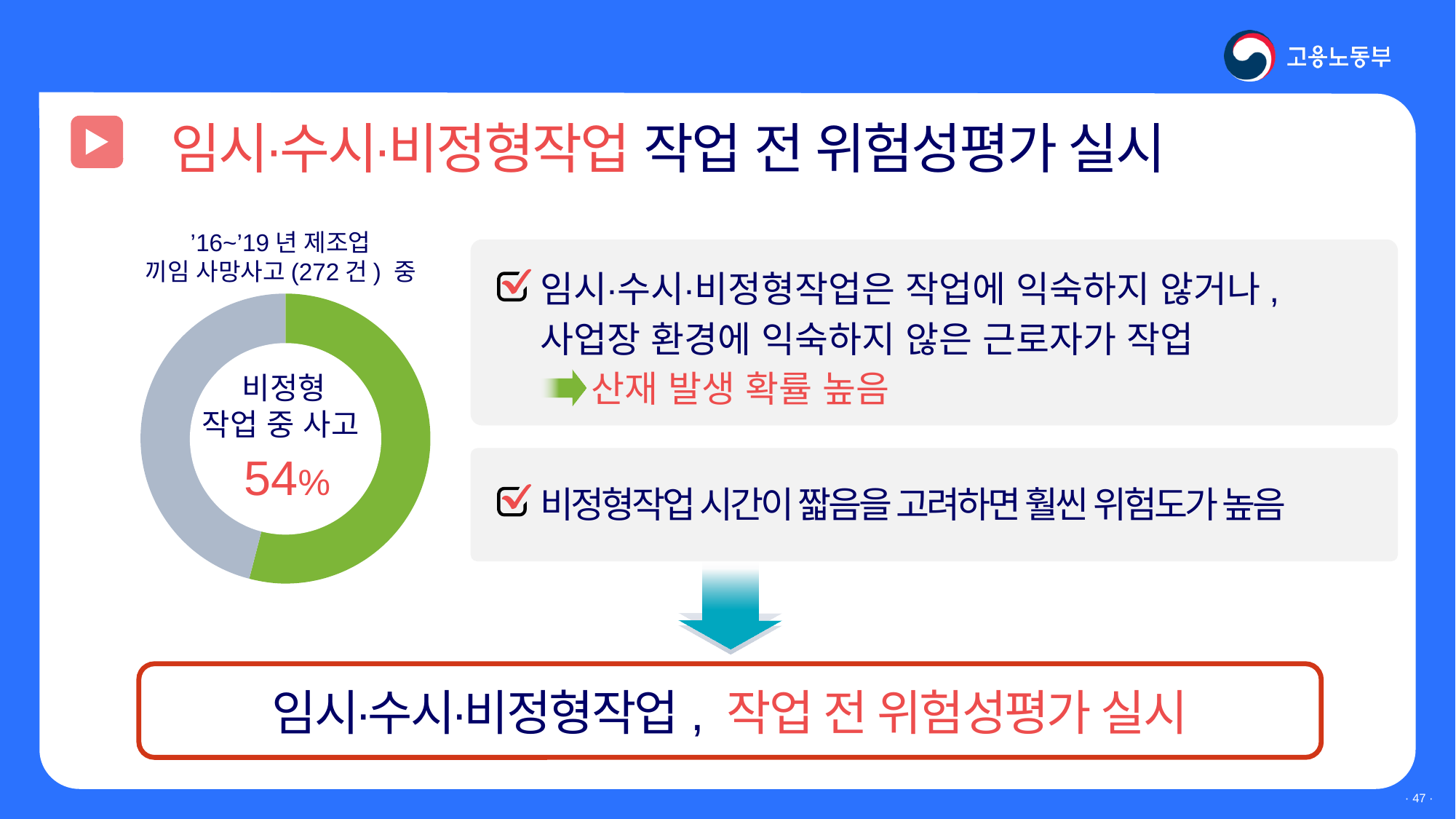

Ⅳ. 내실 있는 위험성평가를 위해서는?
임시∙수시∙비정형작업 작업 전 위험성평가 실시

 ’16~’19년 제조업
끼임 사망사고(272건) 중

임시∙수시∙비정형작업은 작업에 익숙하지 않거나,
사업장 환경에 익숙하지 않은 근로자가 작업
     산재 발생 확률 높음

 비정형
작업 중 사고

 54%

비정형작업 시간이 짧음을 고려하면 훨씬 위험도가 높음

임시∙수시∙비정형작업, 작업 전 위험성평가 실시
· 47 ·